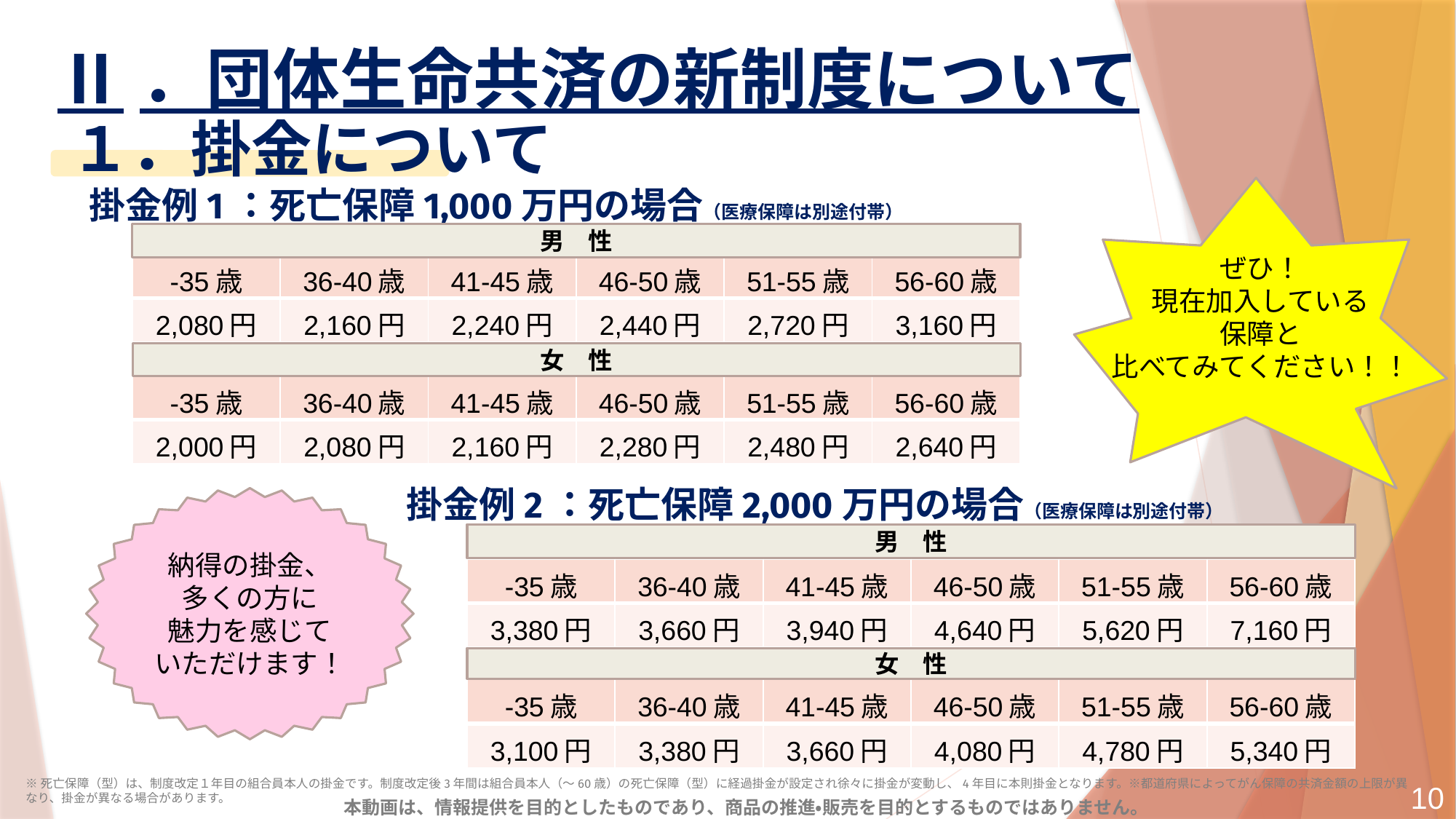

Ⅱ．団体生命共済の新制度について

１．掛金について

掛金例1：死亡保障1,000万円の場合（医療保障は別途付帯）
ぜひ！
現在加入している
保障と
比べてみてください！！

男　性
| -35歳 | 36-40歳 | 41-45歳 | 46-50歳 | 51-55歳 | 56-60歳 |
| --- | --- | --- | --- | --- | --- |
| 2,080円 | 2,160円 | 2,240円 | 2,440円 | 2,720円 | 3,160円 |
女　性
| -35歳 | 36-40歳 | 41-45歳 | 46-50歳 | 51-55歳 | 56-60歳 |
| --- | --- | --- | --- | --- | --- |
| 2,000円 | 2,080円 | 2,160円 | 2,280円 | 2,480円 | 2,640円 |
掛金例2：死亡保障2,000万円の場合（医療保障は別途付帯）

納得の掛金、
多くの方に
魅力を感じて
いただけます！
男　性
| -35歳 | 36-40歳 | 41-45歳 | 46-50歳 | 51-55歳 | 56-60歳 |
| --- | --- | --- | --- | --- | --- |
| 3,380円 | 3,660円 | 3,940円 | 4,640円 | 5,620円 | 7,160円 |
女　性
| -35歳 | 36-40歳 | 41-45歳 | 46-50歳 | 51-55歳 | 56-60歳 |
| --- | --- | --- | --- | --- | --- |
| 3,100円 | 3,380円 | 3,660円 | 4,080円 | 4,780円 | 5,340円 |
10
※死亡保障（型）は、制度改定１年目の組合員本人の掛金です。制度改定後3年間は組合員本人（～60歳）の死亡保障（型）に経過掛金が設定され徐々に掛金が変動し、4年目に本則掛金となります。※都道府県によってがん保障の共済金額の上限が異なり、掛金が異なる場合があります。
10
本動画は、情報提供を目的としたものであり、商品の推進・販売を目的とするものではありません。